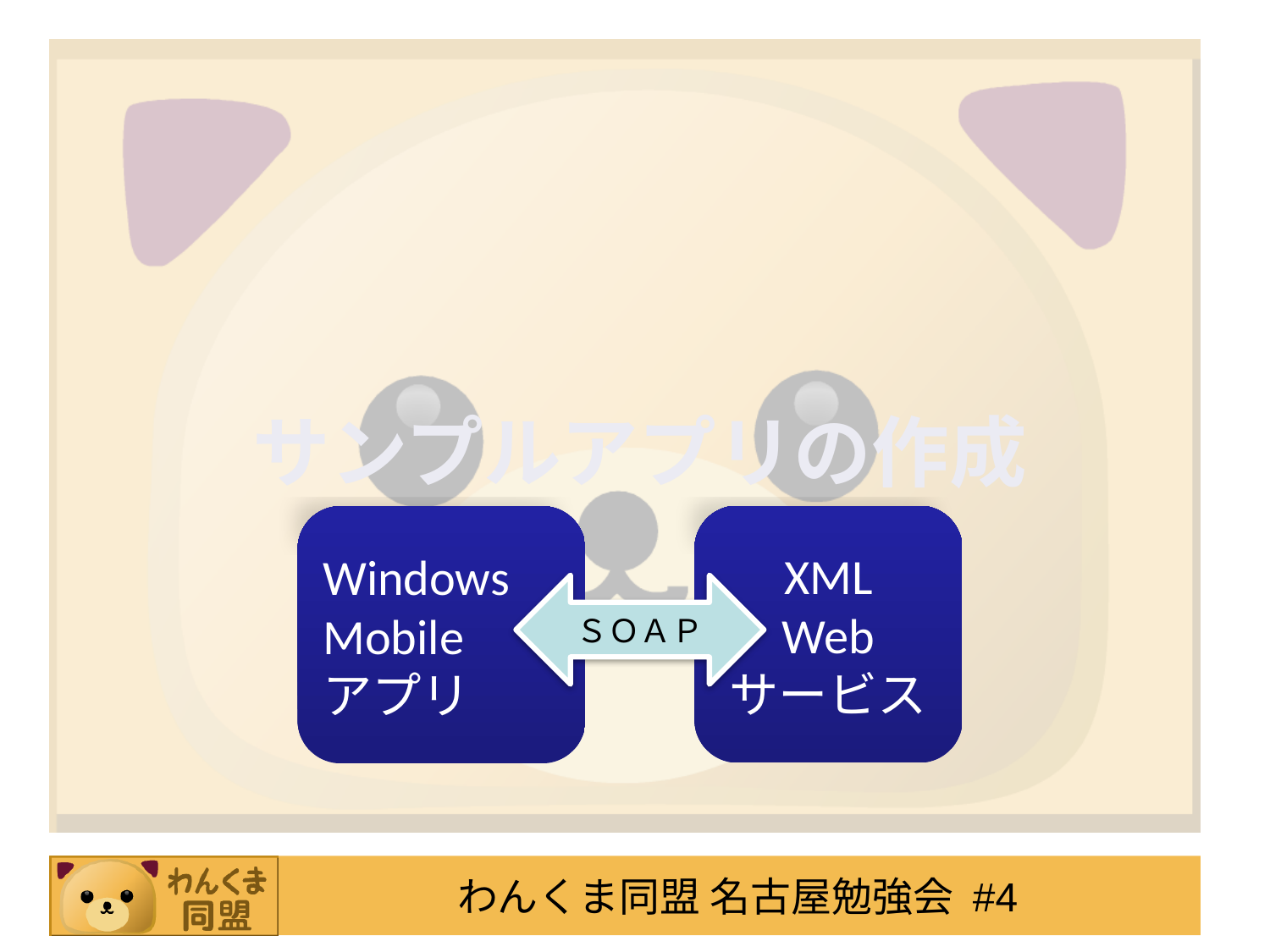

サンプルアプリの作成

XML
Web
サービス
Windows
Mobile
アプリ
ＳＯＡＰ
#